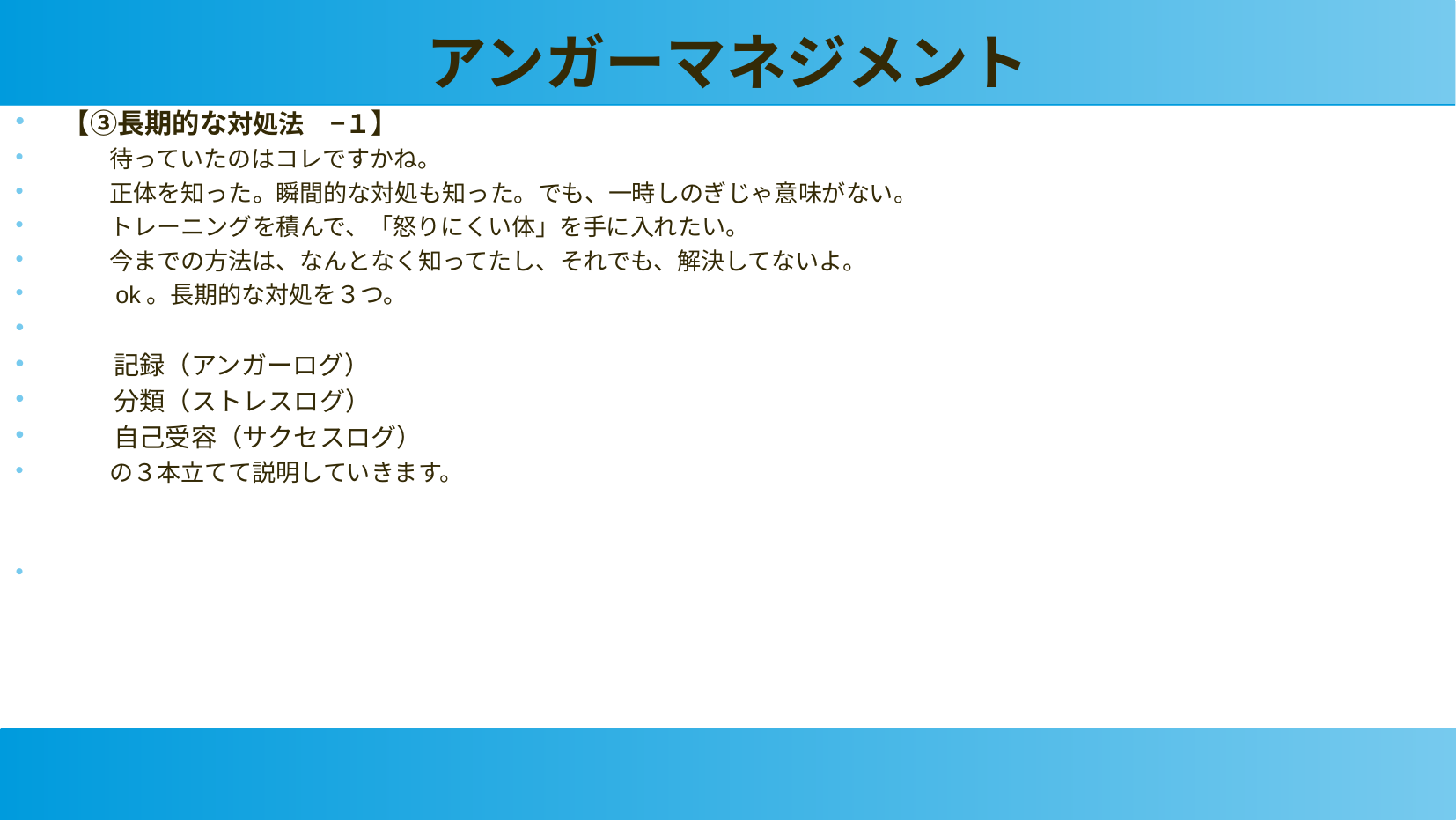

アンガーマネジメント
【③長期的な対処法　−１】
　　待っていたのはコレですかね。
　　正体を知った。瞬間的な対処も知った。でも、一時しのぎじゃ意味がない。
　　トレーニングを積んで、「怒りにくい体」を手に入れたい。
　　今までの方法は、なんとなく知ってたし、それでも、解決してないよ。
　　ok。長期的な対処を３つ。

　　記録（アンガーログ）
　　分類（ストレスログ）
　　自己受容（サクセスログ）
　　の３本立てて説明していきます。